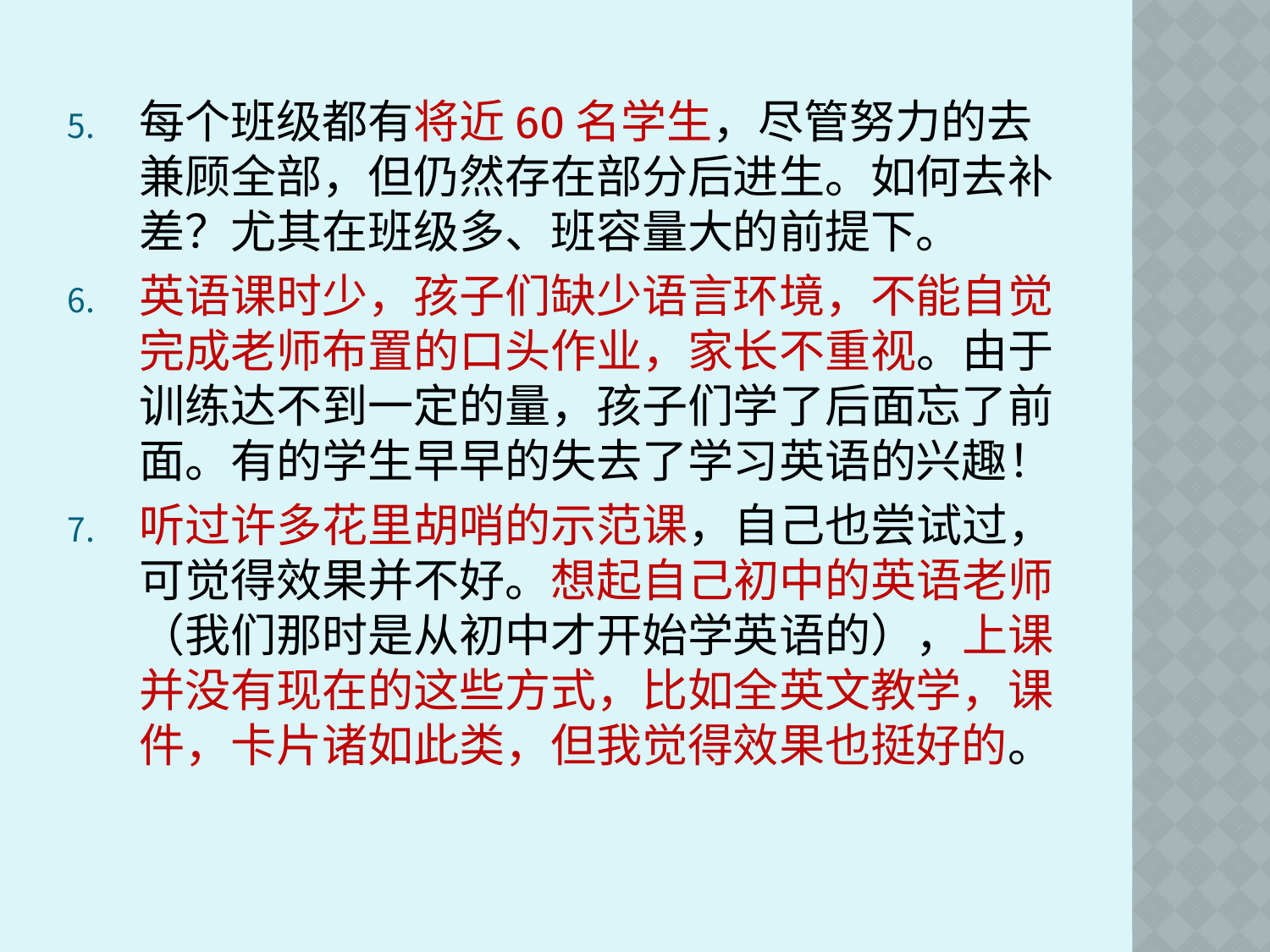

每个班级都有将近60名学生，尽管努力的去兼顾全部，但仍然存在部分后进生。如何去补差？尤其在班级多、班容量大的前提下。
英语课时少，孩子们缺少语言环境，不能自觉完成老师布置的口头作业，家长不重视。由于训练达不到一定的量，孩子们学了后面忘了前面。有的学生早早的失去了学习英语的兴趣！
听过许多花里胡哨的示范课，自己也尝试过，可觉得效果并不好。想起自己初中的英语老师（我们那时是从初中才开始学英语的），上课并没有现在的这些方式，比如全英文教学，课件，卡片诸如此类，但我觉得效果也挺好的。